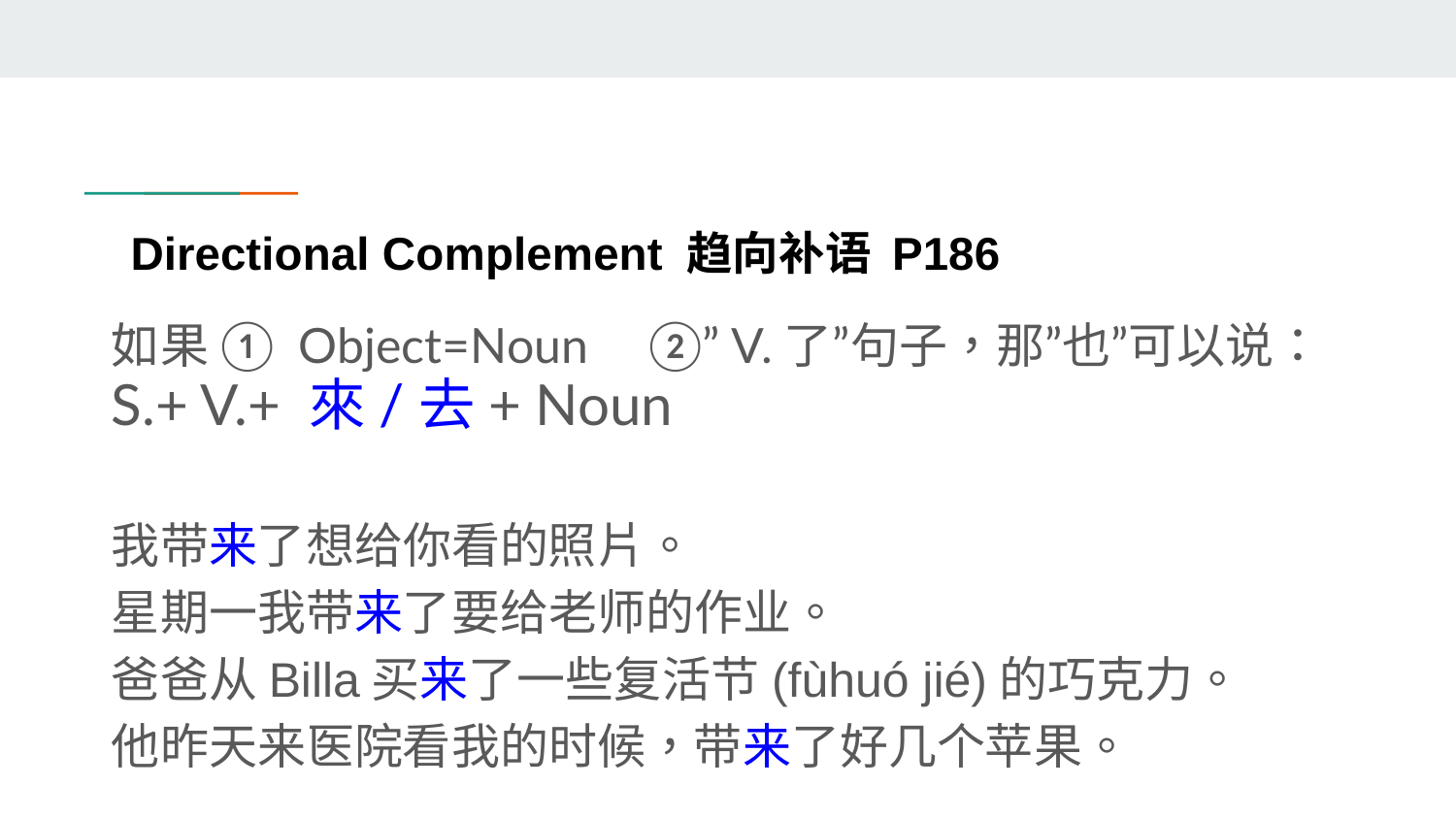

# Directional Complement 趋向补语 P186
如果 ① Object=Noun　②”V.了”句子，那”也”可以说：
S.+ V.+ 來/去+ Noun

我带来了想给你看的照片。
星期一我带来了要给老师的作业。
爸爸从Billa买来了一些复活节(fùhuó jié)的巧克力。
他昨天来医院看我的时候，带来了好几个苹果。